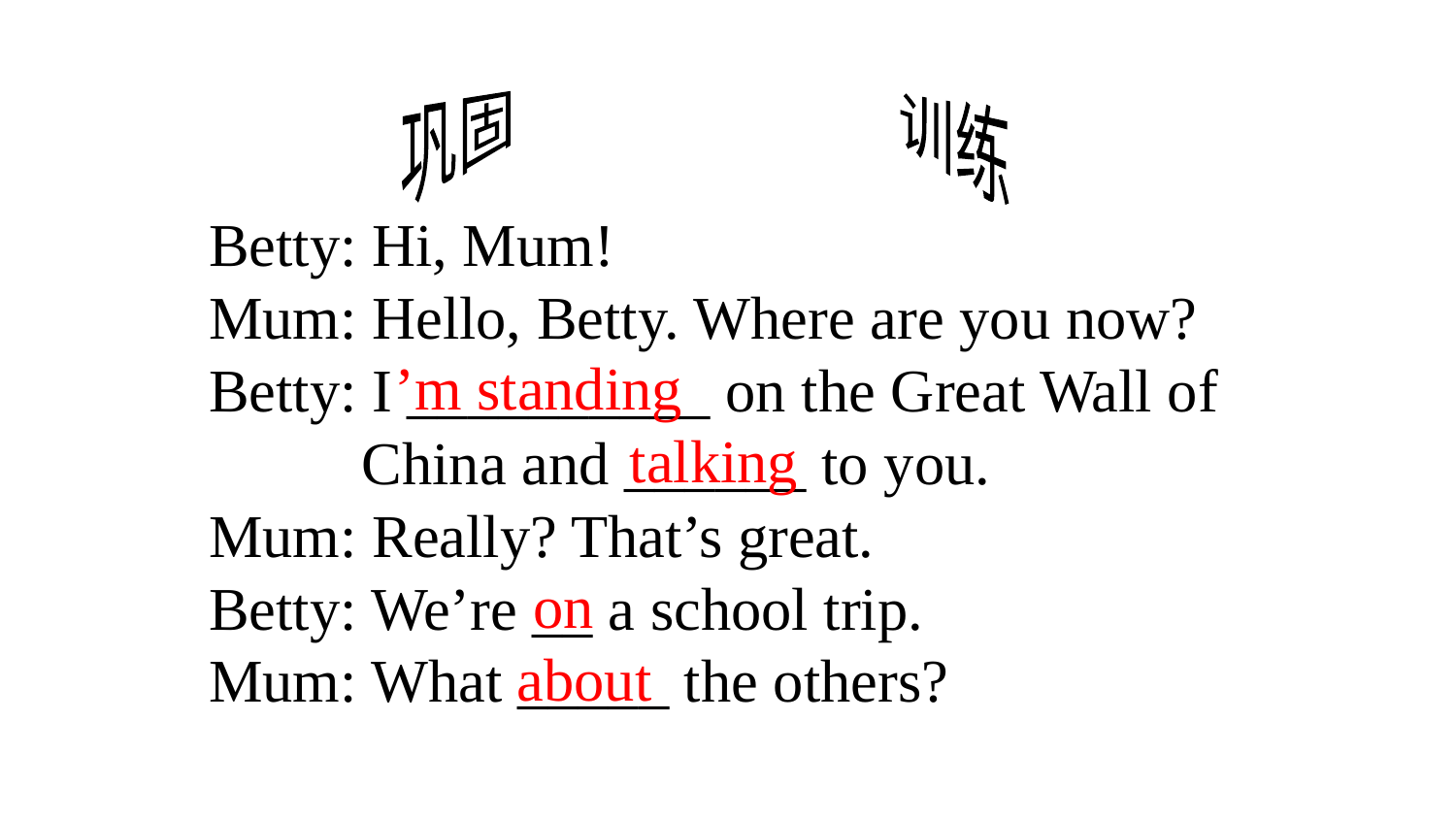

巩固
训练
Betty: Hi, Mum!
Mum: Hello, Betty. Where are you now?
Betty: I __________ on the Great Wall of
          China and ______ to you.
Mum: Really? That’s great.
Betty: We’re __ a school trip.
Mum: What _____ the others?
’m standing
talking
on
 about